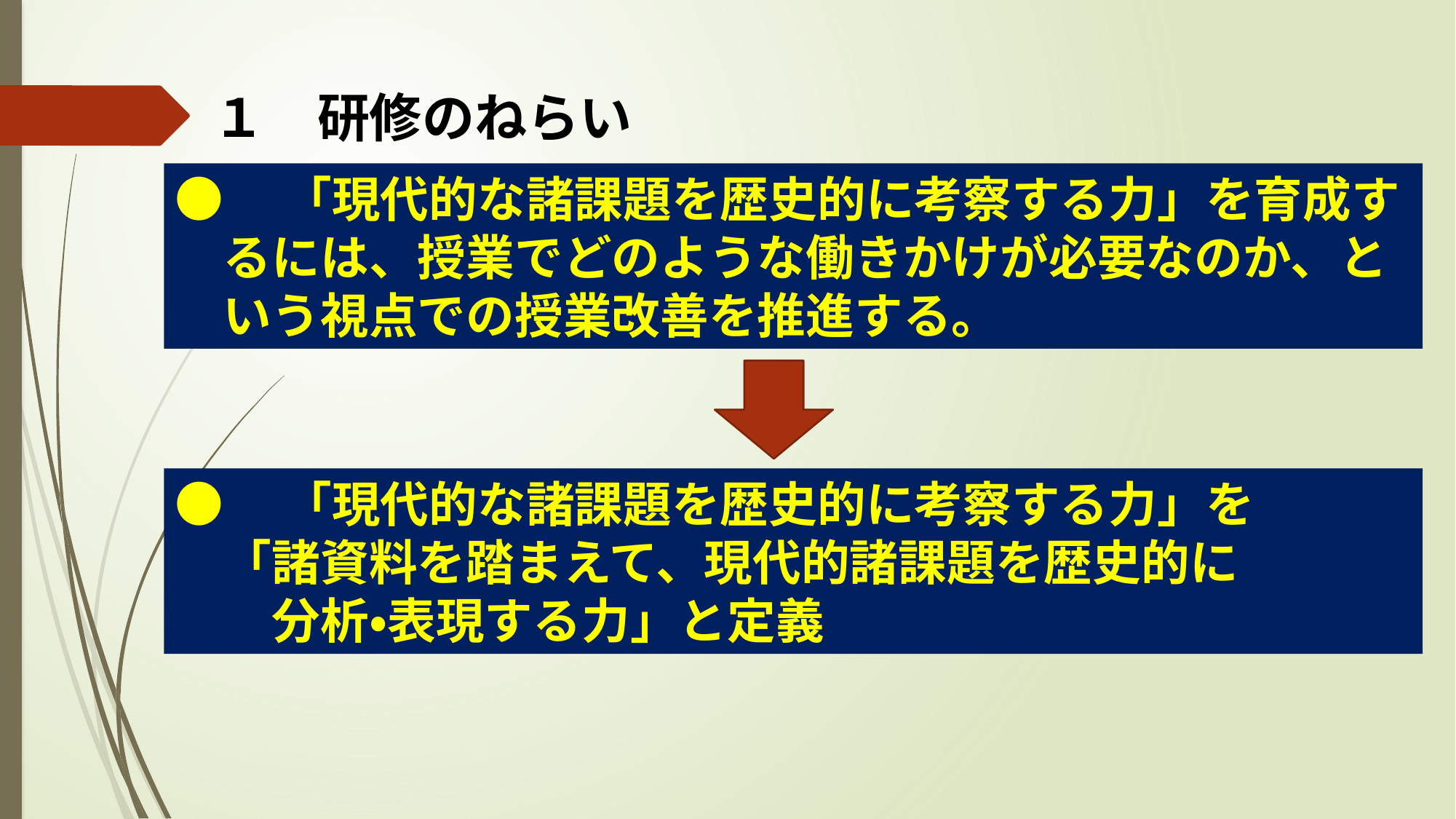

# １　研修のねらい
●　「現代的な諸課題を歴史的に考察する力」を育成す
　るには、授業でどのような働きかけが必要なのか、と
　いう視点での授業改善を推進する。

●　「現代的な諸課題を歴史的に考察する力」を
　「諸資料を踏まえて、現代的諸課題を歴史的に
　　分析・表現する力」と定義